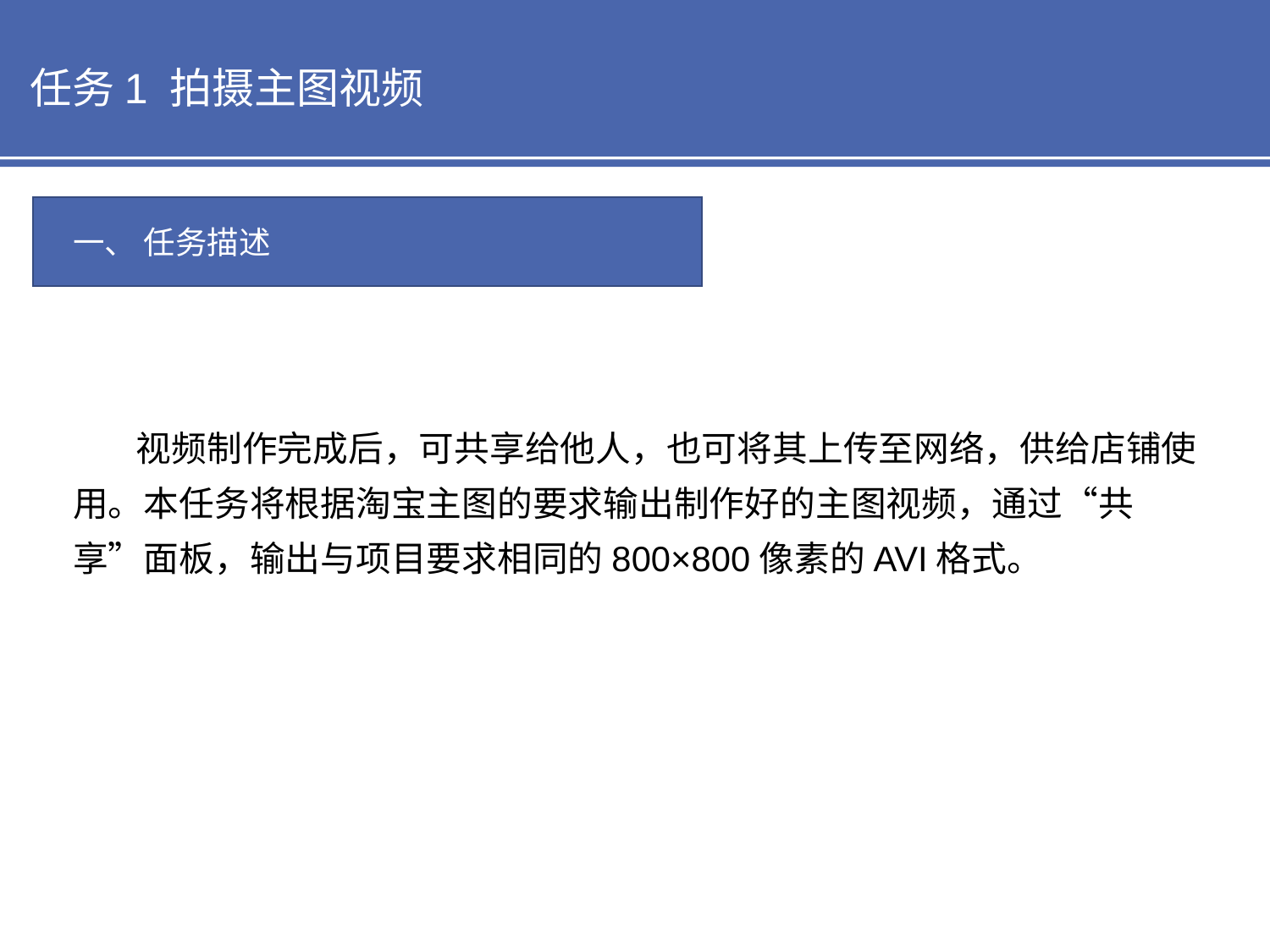

任务1 拍摄主图视频

一、 任务描述
       视频制作完成后，可共享给他人，也可将其上传至网络，供给店铺使用。本任务将根据淘宝主图的要求输出制作好的主图视频，通过“共享”面板，输出与项目要求相同的800×800像素的AVI格式。